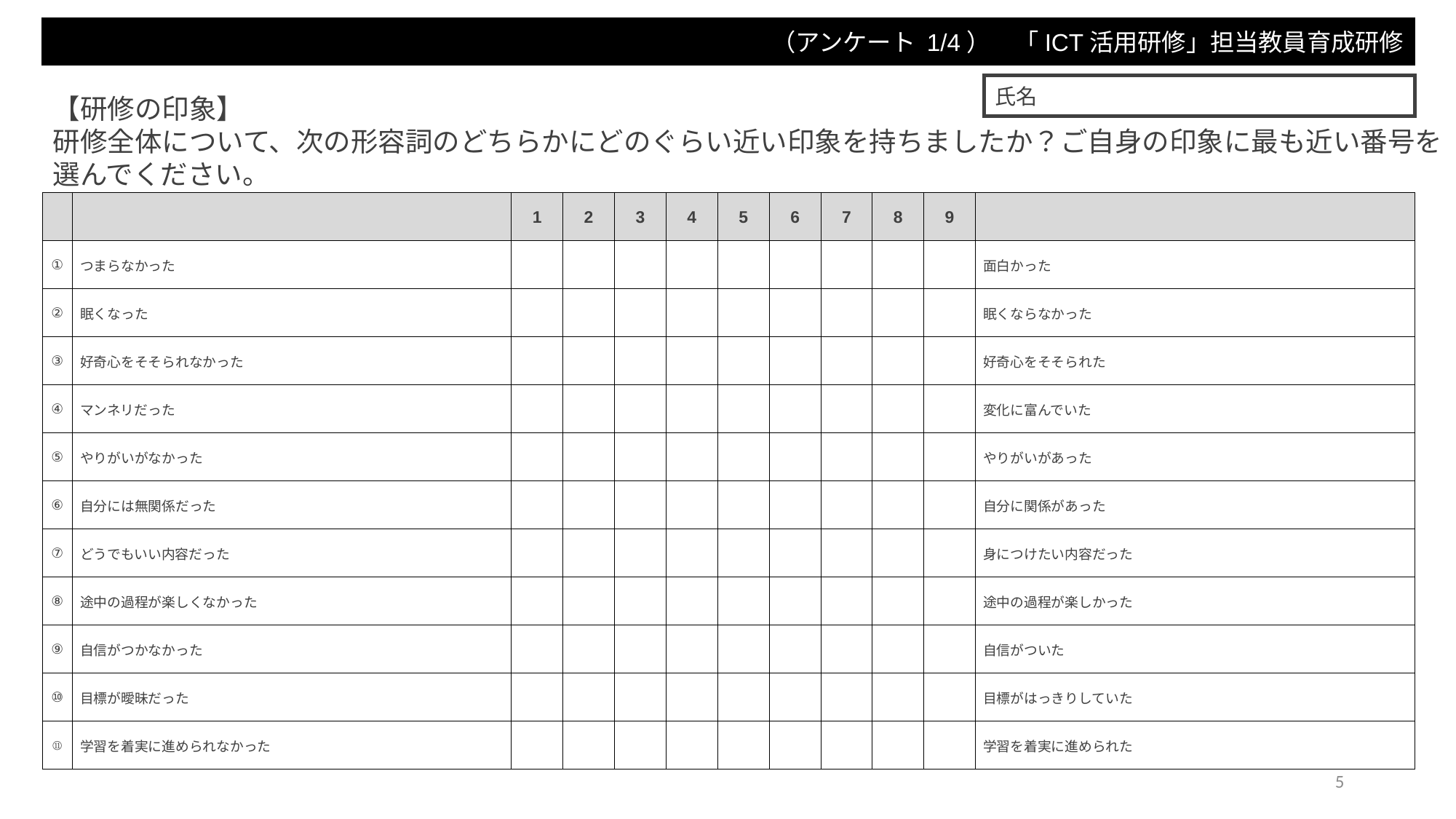

（アンケート 1/4）　「ICT活用研修」担当教員育成研修
氏名
【研修の印象】
研修全体について、次の形容詞のどちらかにどのぐらい近い印象を持ちましたか？ご自身の印象に最も近い番号を選んでください。
「５」を「どちらともいえない」として、「１」から「９」までの数字ひとつにチェックしてください。
|  |  | 1 | 2 | 3 | 4 | 5 | 6 | 7 | 8 | 9 |  |
| --- | --- | --- | --- | --- | --- | --- | --- | --- | --- | --- | --- |
| ① | つまらなかった |  |  |  |  |  |  |  |  |  | 面白かった |
| ② | 眠くなった |  |  |  |  |  |  |  |  |  | 眠くならなかった |
| ③ | 好奇心をそそられなかった |  |  |  |  |  |  |  |  |  | 好奇心をそそられた |
| ④ | マンネリだった |  |  |  |  |  |  |  |  |  | 変化に富んでいた |
| ⑤ | やりがいがなかった |  |  |  |  |  |  |  |  |  | やりがいがあった |
| ⑥ | 自分には無関係だった |  |  |  |  |  |  |  |  |  | 自分に関係があった |
| ⑦ | どうでもいい内容だった |  |  |  |  |  |  |  |  |  | 身につけたい内容だった |
| ⑧ | 途中の過程が楽しくなかった |  |  |  |  |  |  |  |  |  | 途中の過程が楽しかった |
| ⑨ | 自信がつかなかった |  |  |  |  |  |  |  |  |  | 自信がついた |
| ⑩ | 目標が曖昧だった |  |  |  |  |  |  |  |  |  | 目標がはっきりしていた |
| ⑪ | 学習を着実に進められなかった |  |  |  |  |  |  |  |  |  | 学習を着実に進められた |
5